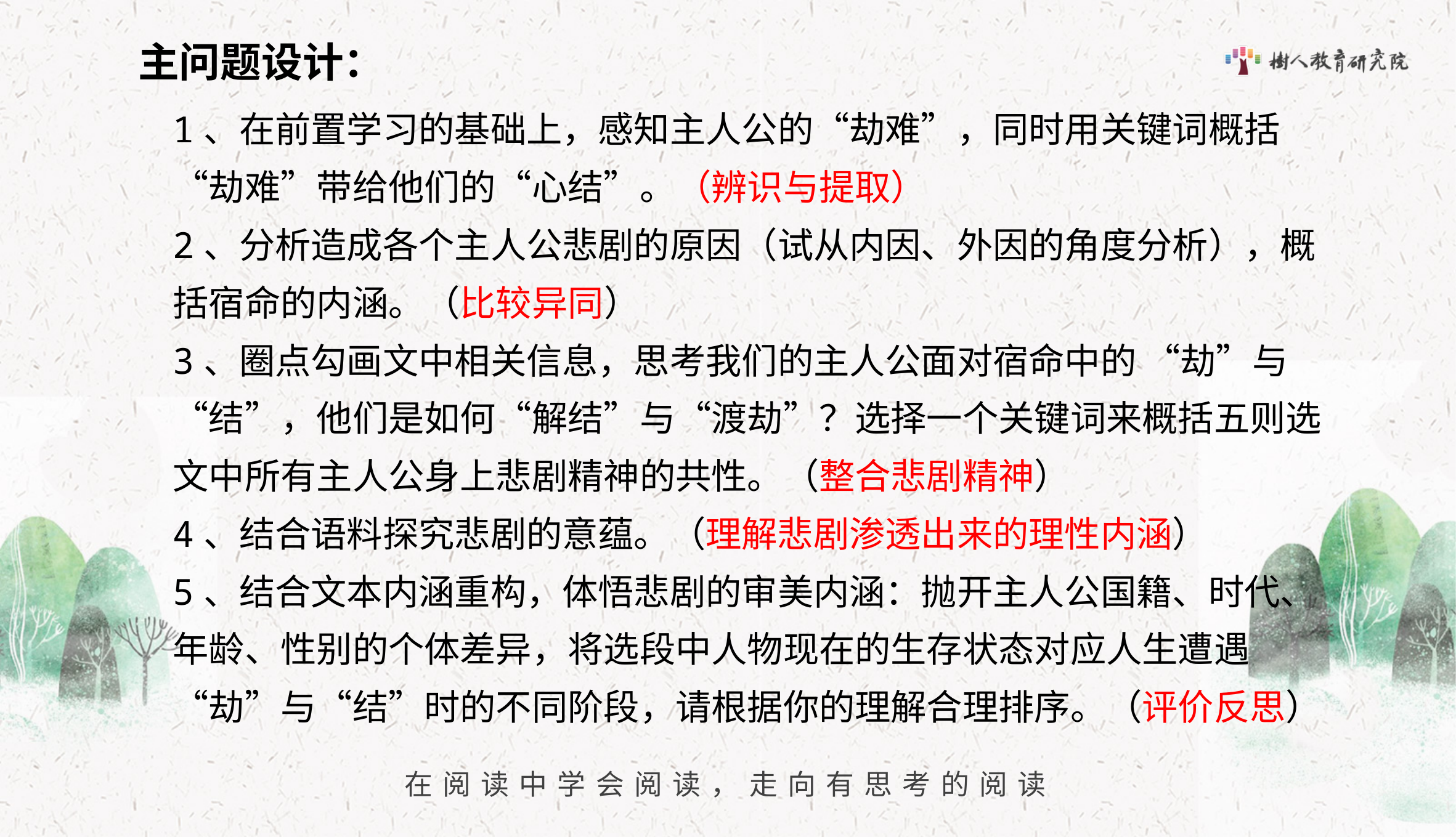

主问题设计：
1、在前置学习的基础上，感知主人公的“劫难”，同时用关键词概括“劫难”带给他们的“心结”。（辨识与提取）
2、分析造成各个主人公悲剧的原因（试从内因、外因的角度分析），概括宿命的内涵。（比较异同）
3、圈点勾画文中相关信息，思考我们的主人公面对宿命中的 “劫”与“结”，他们是如何“解结”与“渡劫”？选择一个关键词来概括五则选文中所有主人公身上悲剧精神的共性。（整合悲剧精神）
4、结合语料探究悲剧的意蕴。（理解悲剧渗透出来的理性内涵）
5、结合文本内涵重构，体悟悲剧的审美内涵：抛开主人公国籍、时代、年龄、性别的个体差异，将选段中人物现在的生存状态对应人生遭遇“劫”与“结”时的不同阶段，请根据你的理解合理排序。（评价反思）